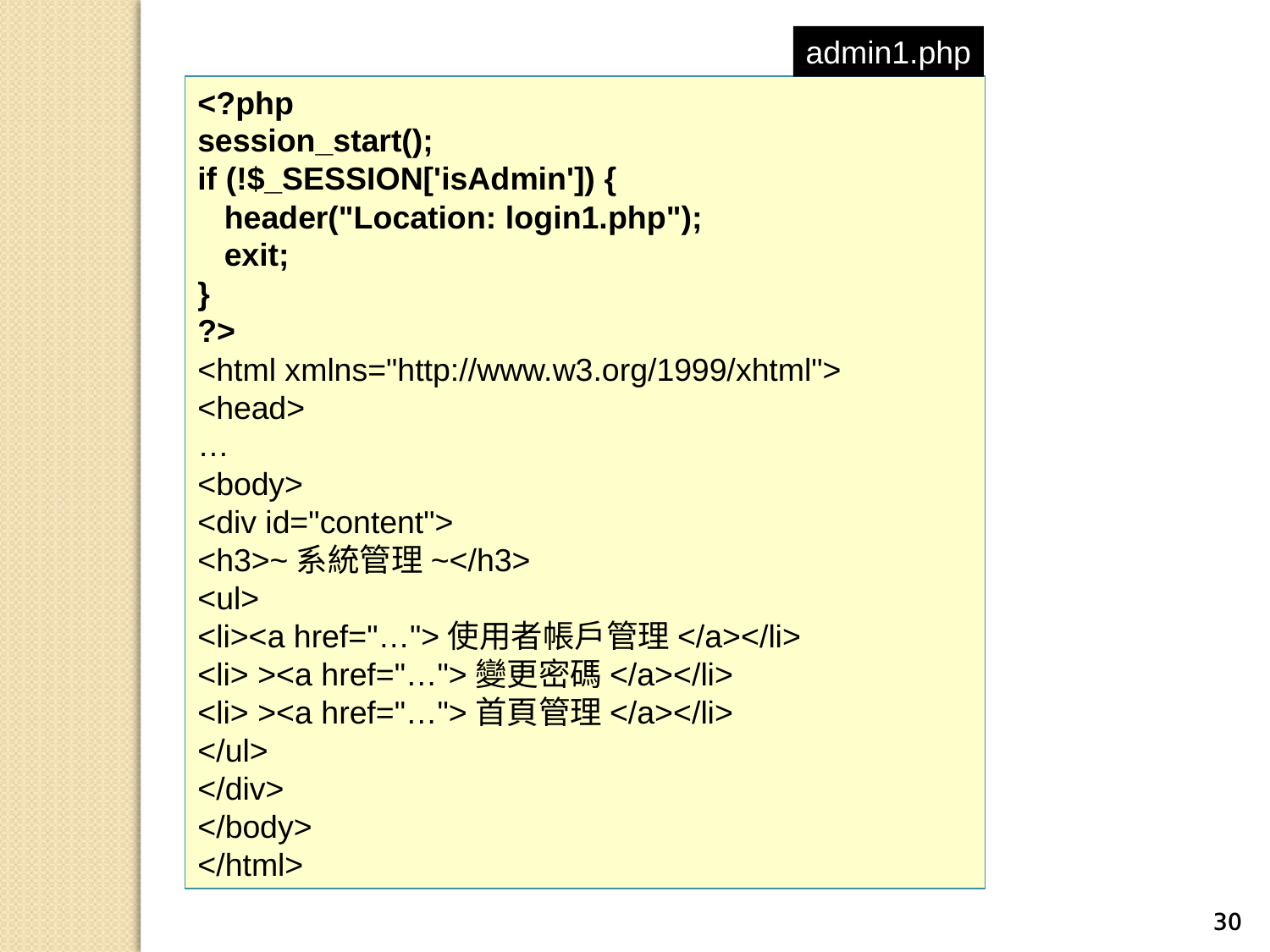

admin1.php
<?php
session_start();
if (!$_SESSION['isAdmin']) {
   header("Location: login1.php");
   exit;
}
?>
<html xmlns="http://www.w3.org/1999/xhtml">
<head>
…
<body>
<div id="content">
<h3>~系統管理~</h3>
<ul>
<li><a href="…">使用者帳戶管理</a></li>
<li> ><a href="…">變更密碼</a></li>
<li> ><a href="…">首頁管理</a></li>
</ul>
</div>
</body>
</html>
30